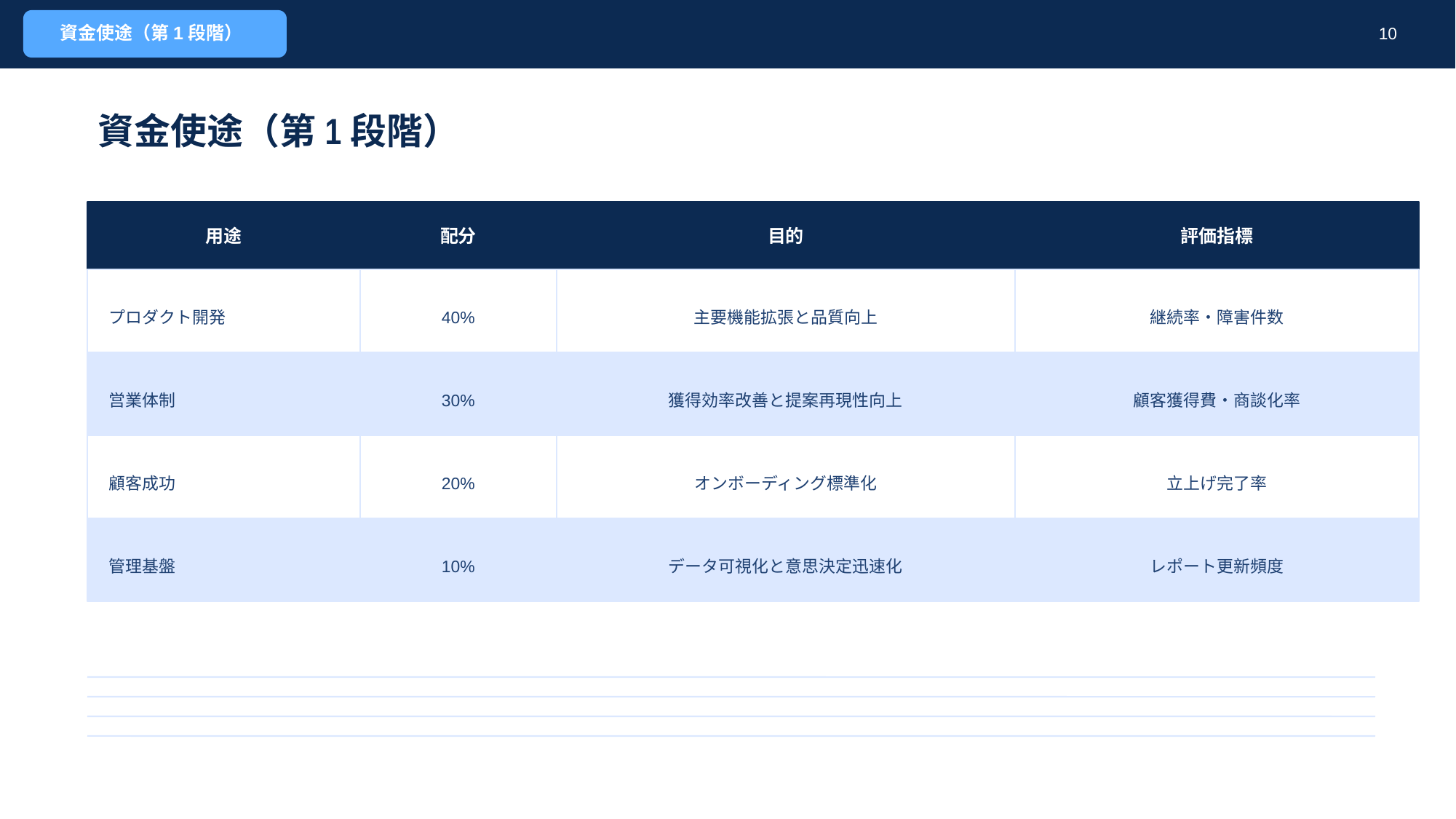

資金使途（第1段階）
10
資金使途（第1段階）

用途
配分
目的
評価指標

プロダクト開発
40%
主要機能拡張と品質向上
継続率・障害件数

営業体制
30%
獲得効率改善と提案再現性向上
顧客獲得費・商談化率

顧客成功
20%
オンボーディング標準化
立上げ完了率

管理基盤
10%
データ可視化と意思決定迅速化
レポート更新頻度